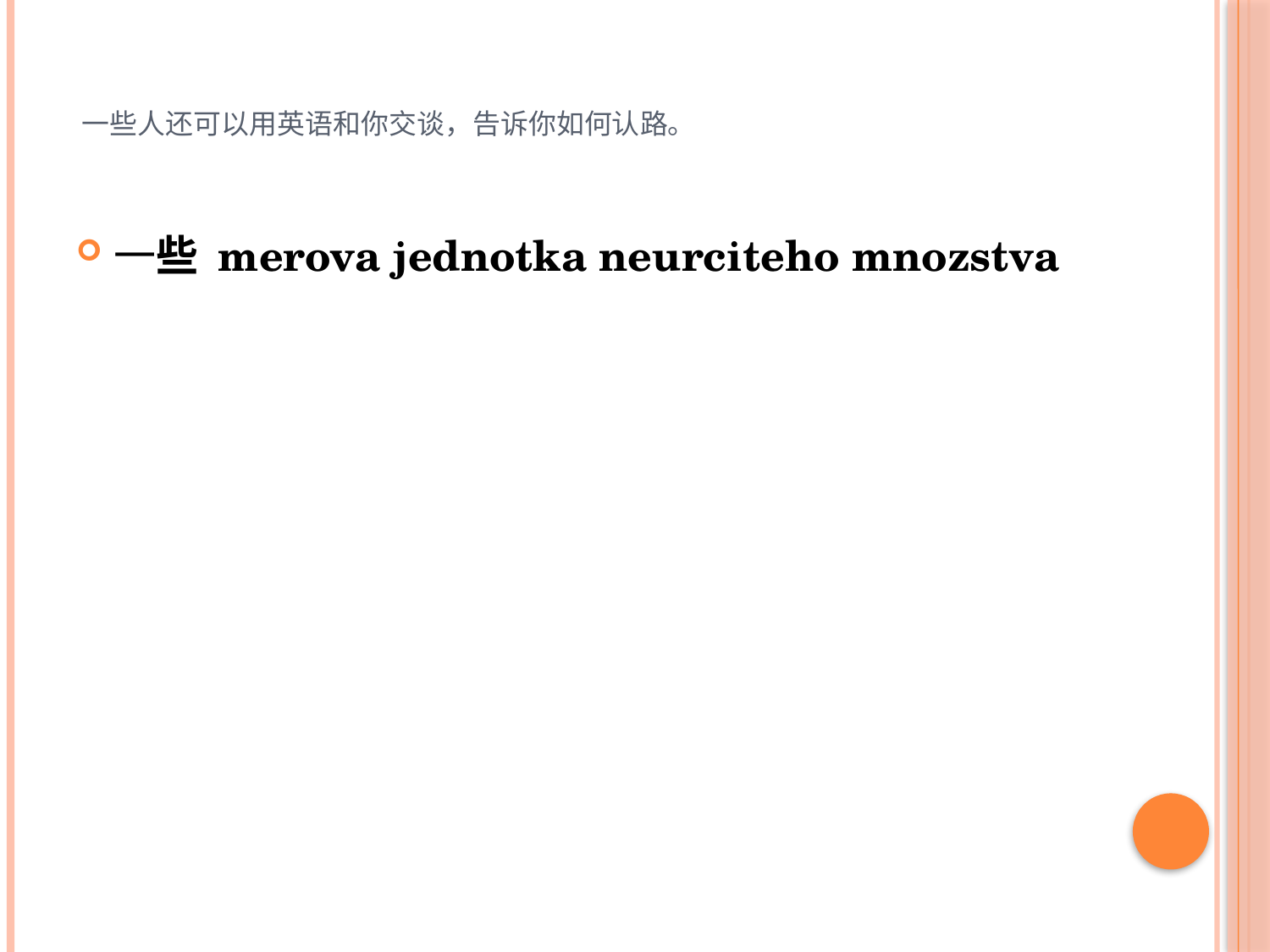

# 一些人还可以用英语和你交谈，告诉你如何认路。
一些 merova jednotka neurciteho mnozstva